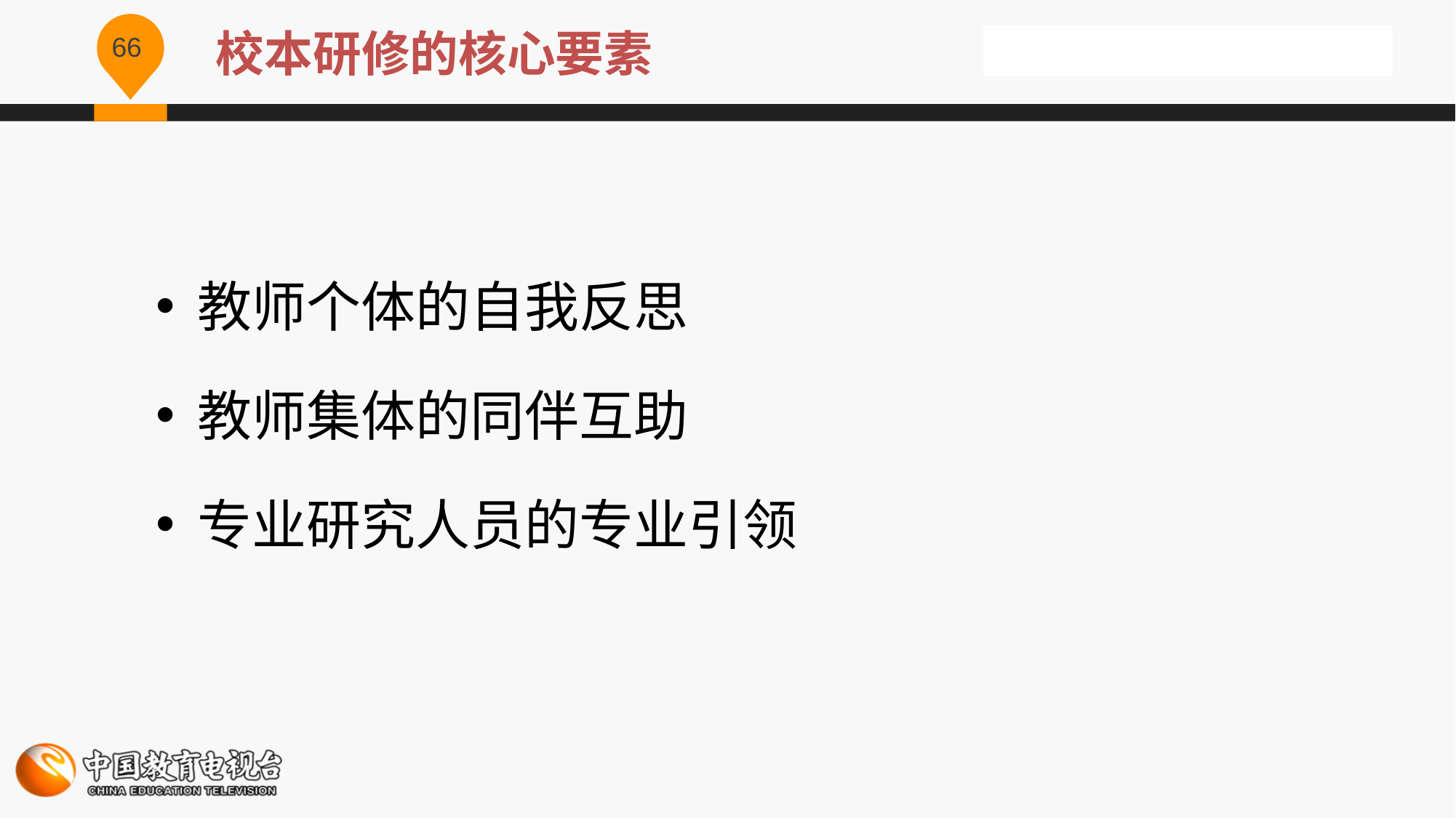

# 校本研修的核心要素

教师个体的自我反思
教师集体的同伴互助
专业研究人员的专业引领